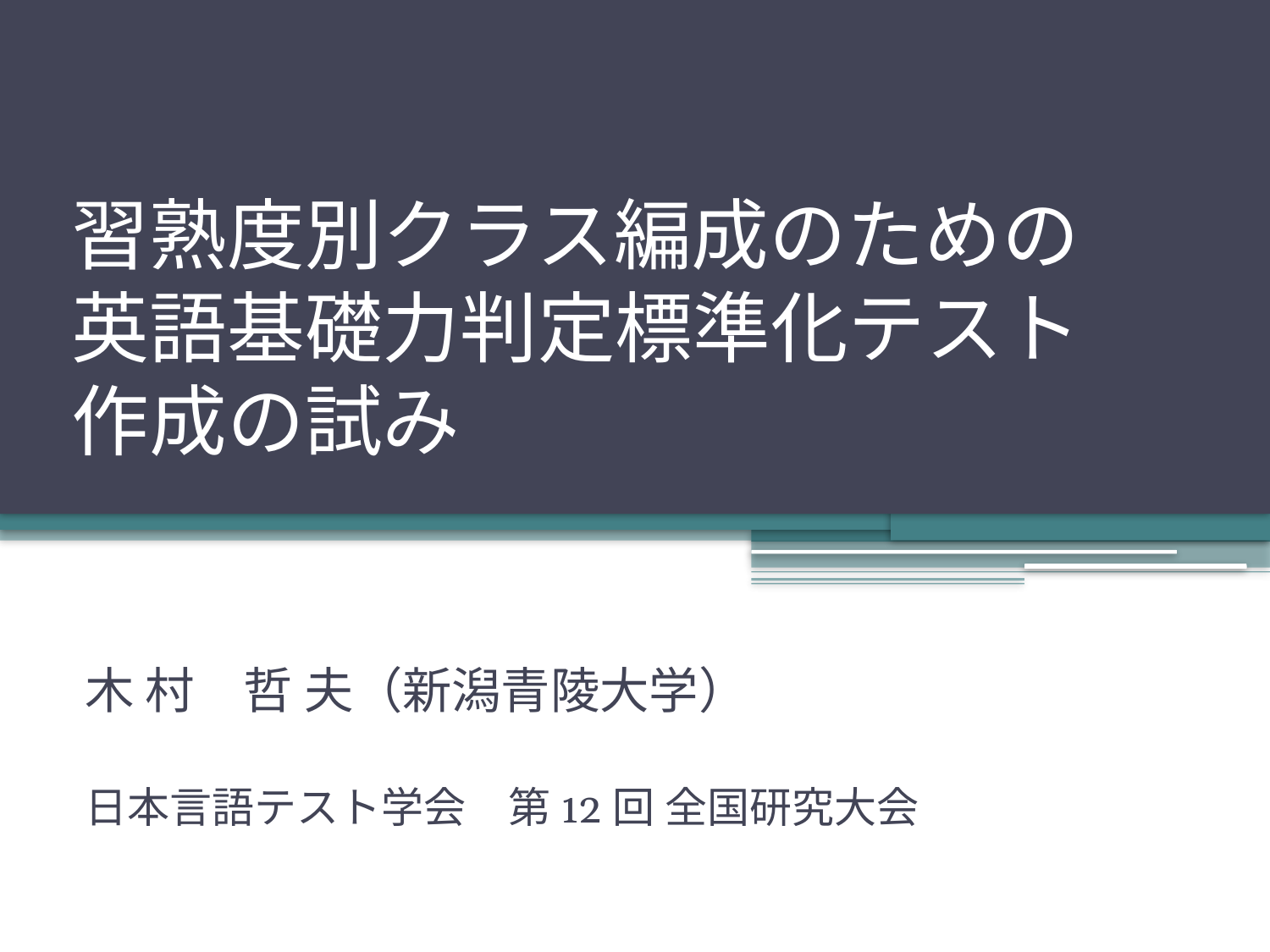

# 習熟度別クラス編成のための 英語基礎力判定標準化テスト 作成の試み

木 村　哲 夫（新潟青陵大学）

日本言語テスト学会　第12回 全国研究大会